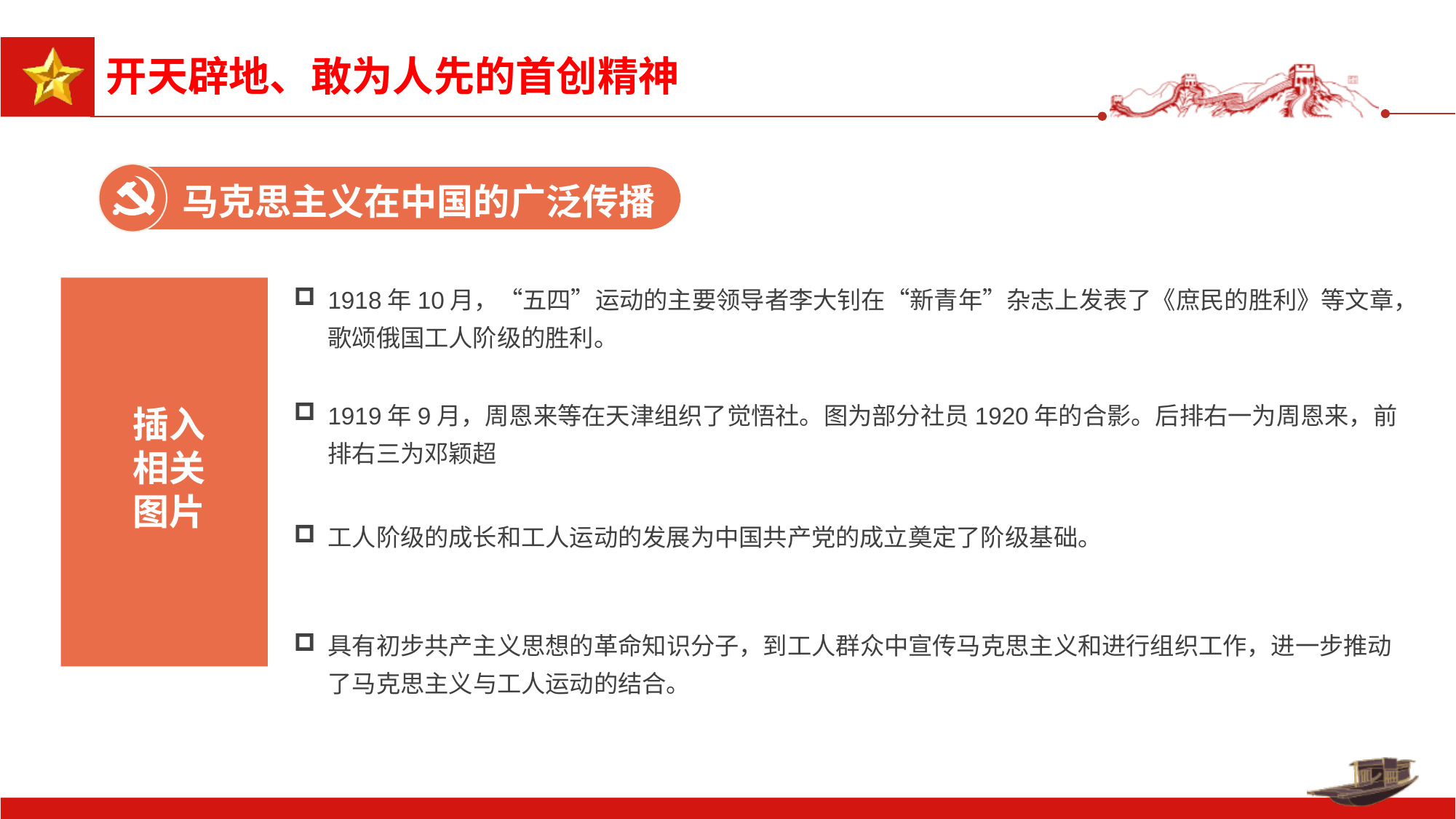

马克思主义在中国的广泛传播
1918年10月，“五四”运动的主要领导者李大钊在“新青年”杂志上发表了《庶民的胜利》等文章，歌颂俄国工人阶级的胜利。

插入相关图片
1919年9月，周恩来等在天津组织了觉悟社。图为部分社员1920年的合影。后排右一为周恩来，前排右三为邓颖超
工人阶级的成长和工人运动的发展为中国共产党的成立奠定了阶级基础。
具有初步共产主义思想的革命知识分子，到工人群众中宣传马克思主义和进行组织工作，进一步推动了马克思主义与工人运动的结合。